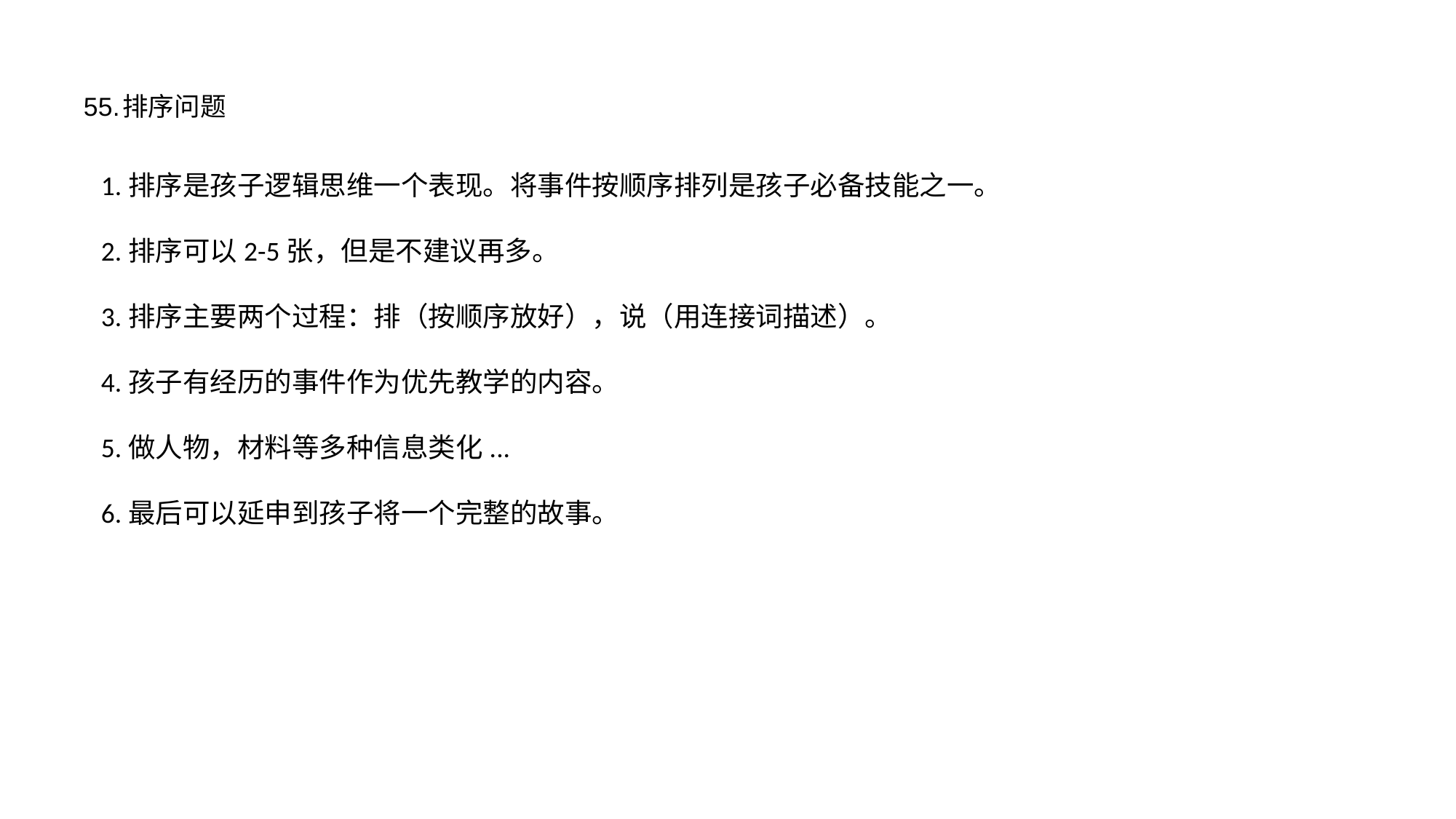

# 55.排序问题
1.排序是孩子逻辑思维一个表现。将事件按顺序排列是孩子必备技能之一。

2.排序可以2-5张，但是不建议再多。

3.排序主要两个过程：排（按顺序放好），说（用连接词描述）。

4.孩子有经历的事件作为优先教学的内容。

5.做人物，材料等多种信息类化...

6.最后可以延申到孩子将一个完整的故事。